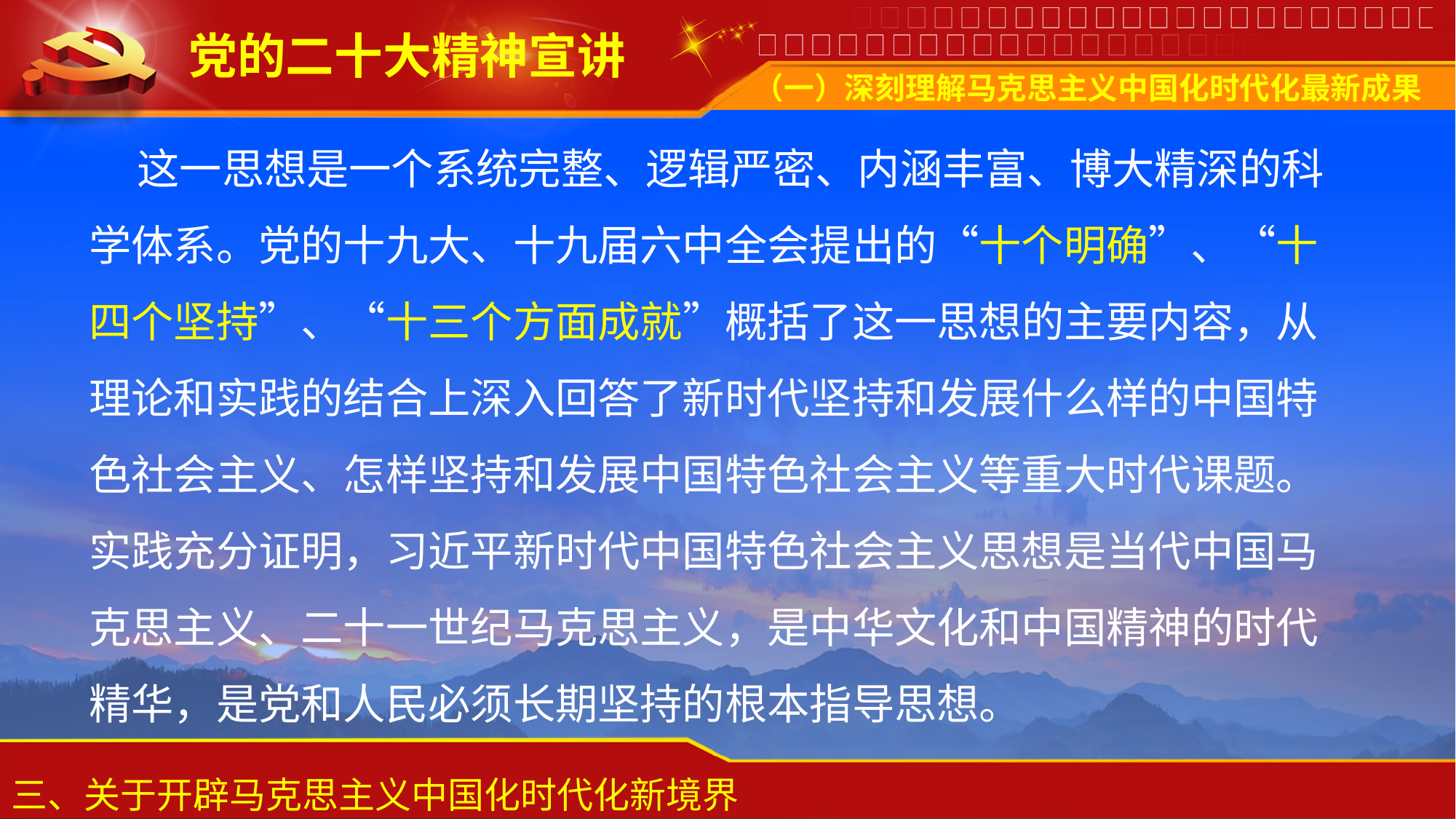

党的二十大精神宣讲
（一）深刻理解马克思主义中国化时代化最新成果
    这一思想是一个系统完整、逻辑严密、内涵丰富、博大精深的科学体系。党的十九大、十九届六中全会提出的“十个明确”、“十四个坚持”、“十三个方面成就”概括了这一思想的主要内容，从理论和实践的结合上深入回答了新时代坚持和发展什么样的中国特色社会主义、怎样坚持和发展中国特色社会主义等重大时代课题。实践充分证明，习近平新时代中国特色社会主义思想是当代中国马克思主义、二十一世纪马克思主义，是中华文化和中国精神的时代精华，是党和人民必须长期坚持的根本指导思想。
三、关于开辟马克思主义中国化时代化新境界